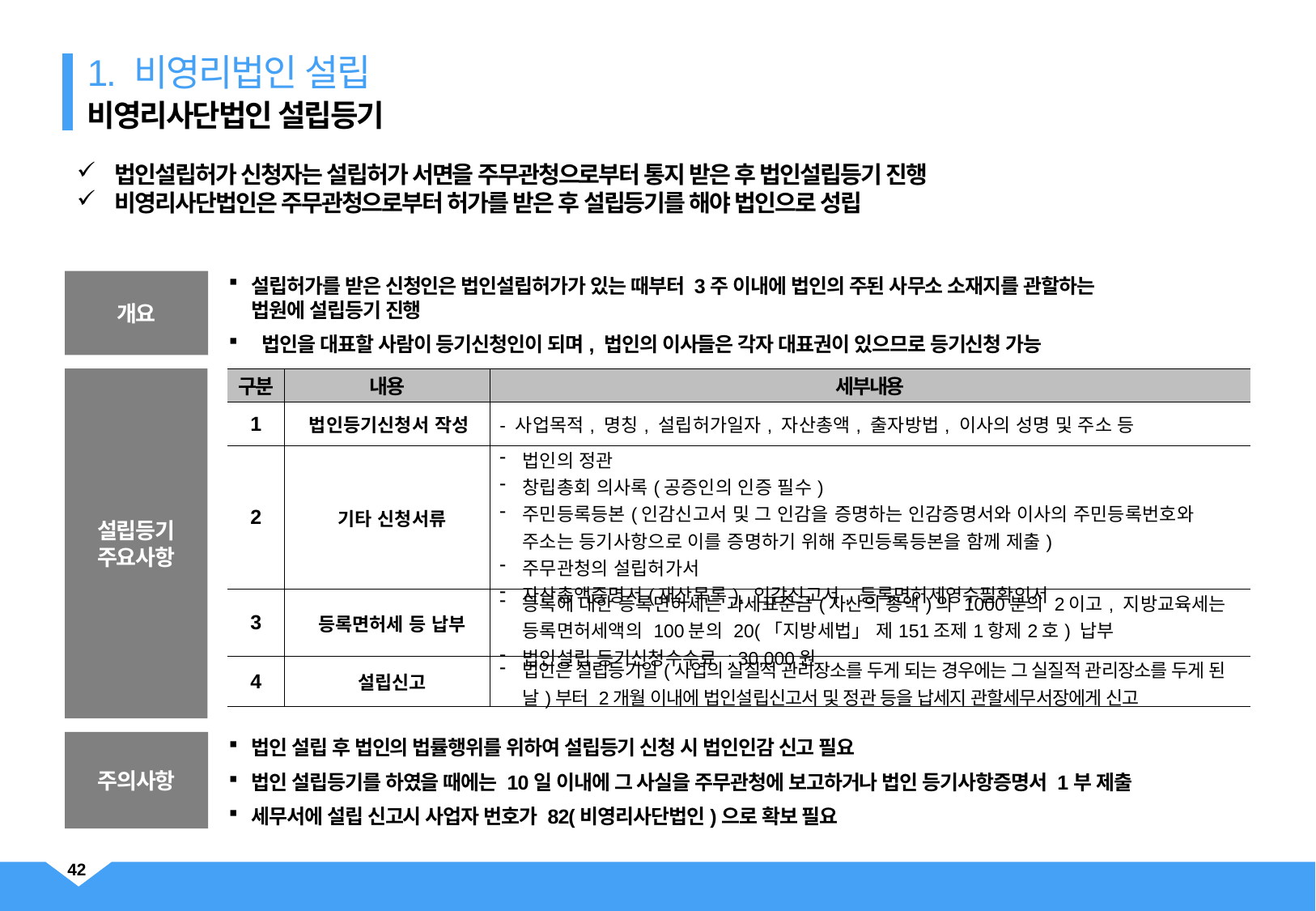

1. 비영리법인 설립
비영리사단법인 설립등기
법인설립허가 신청자는 설립허가 서면을 주무관청으로부터 통지 받은 후 법인설립등기 진행
비영리사단법인은 주무관청으로부터 허가를 받은 후 설립등기를 해야 법인으로 성립
개요
설립허가를 받은 신청인은 법인설립허가가 있는 때부터 3주 이내에 법인의 주된 사무소 소재지를 관할하는
법원에 설립등기 진행
 법인을 대표할 사람이 등기신청인이 되며, 법인의 이사들은 각자 대표권이 있으므로 등기신청 가능
설립등기
주요사항
| 구분 | 내용 | 세부내용 |
| --- | --- | --- |
| 1 | 법인등기신청서 작성 | - 사업목적, 명칭, 설립허가일자, 자산총액, 출자방법, 이사의 성명 및 주소 등 |
| 2 | 기타 신청서류 | 법인의 정관 창립총회 의사록(공증인의 인증 필수) 주민등록등본(인감신고서 및 그 인감을 증명하는 인감증명서와 이사의 주민등록번호와 주소는 등기사항으로 이를 증명하기 위해 주민등록등본을 함께 제출) 주무관청의 설립허가서 자산총액증명서(재산목록), 인감신고서, 등록면허세영수필확인서 |
| 3 | 등록면허세 등 납부 | 등록에 대한 등록면허세는 과세표준금(자산의 총액)의 1000분의 2이고, 지방교육세는 등록면허세액의 100분의 20(「지방세법」 제151조제1항제2호) 납부 법인설립 등기신청수수료 : 30,000원 |
| 4 | 설립신고 | 법인은 설립등기일(사업의 실질적 관리장소를 두게 되는 경우에는 그 실질적 관리장소를 두게 된 날)부터 2개월 이내에 법인설립신고서 및 정관 등을 납세지 관할세무서장에게 신고 |
주의사항
법인 설립 후 법인의 법률행위를 위하여 설립등기 신청 시 법인인감 신고 필요
법인 설립등기를 하였을 때에는 10일 이내에 그 사실을 주무관청에 보고하거나 법인 등기사항증명서 1부 제출
세무서에 설립 신고시 사업자 번호가 82(비영리사단법인)으로 확보 필요